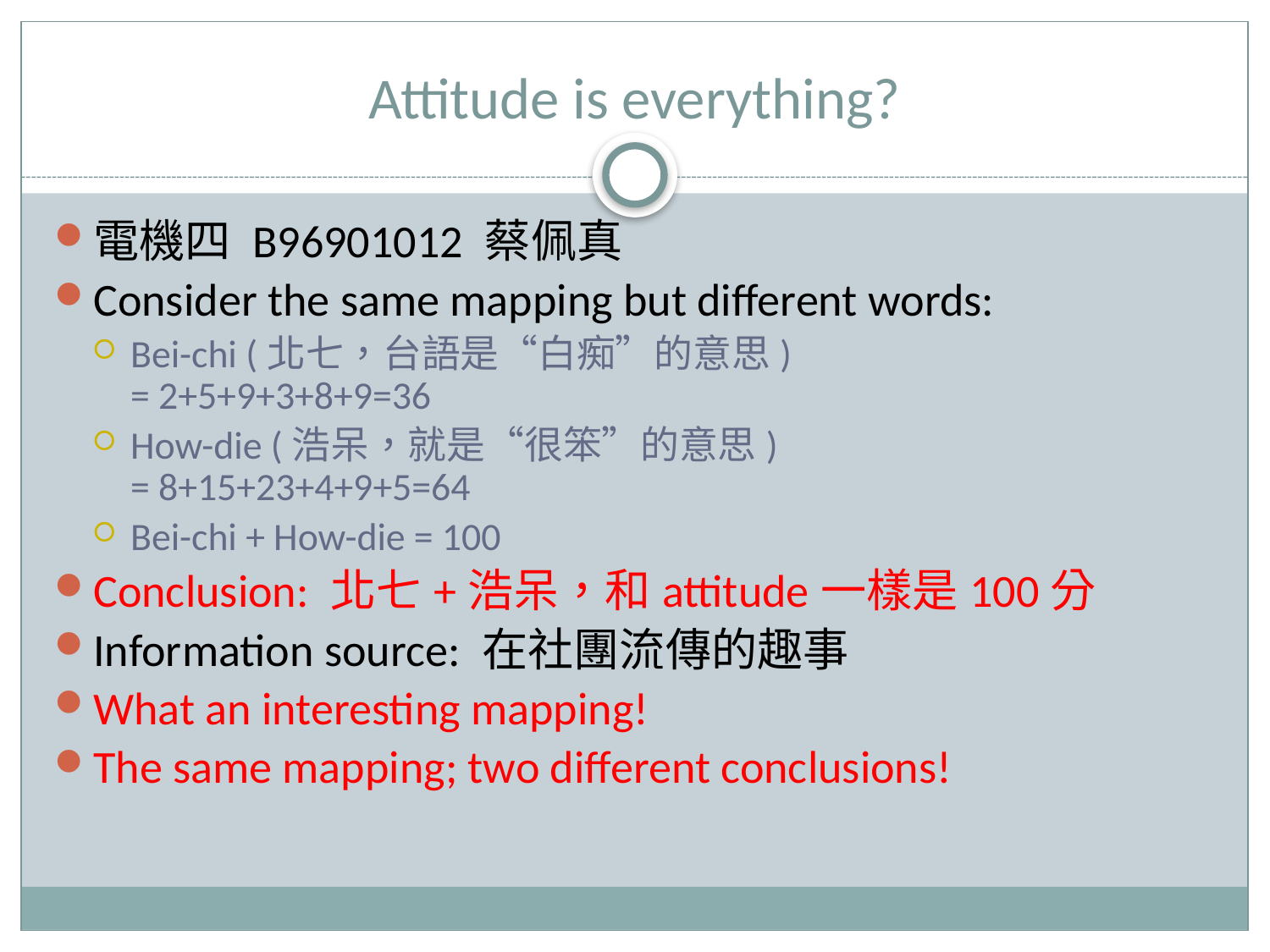

# Attitude is everything?
電機四 B96901012 蔡佩真
Consider the same mapping but different words:
Bei-chi (北七，台語是“白痴”的意思)
= 2+5+9+3+8+9=36
How-die (浩呆，就是“很笨”的意思)
= 8+15+23+4+9+5=64
Bei-chi + How-die = 100
Conclusion: 北七+浩呆，和attitude一樣是100分
Information source: 在社團流傳的趣事
What an interesting mapping!
The same mapping; two different conclusions!